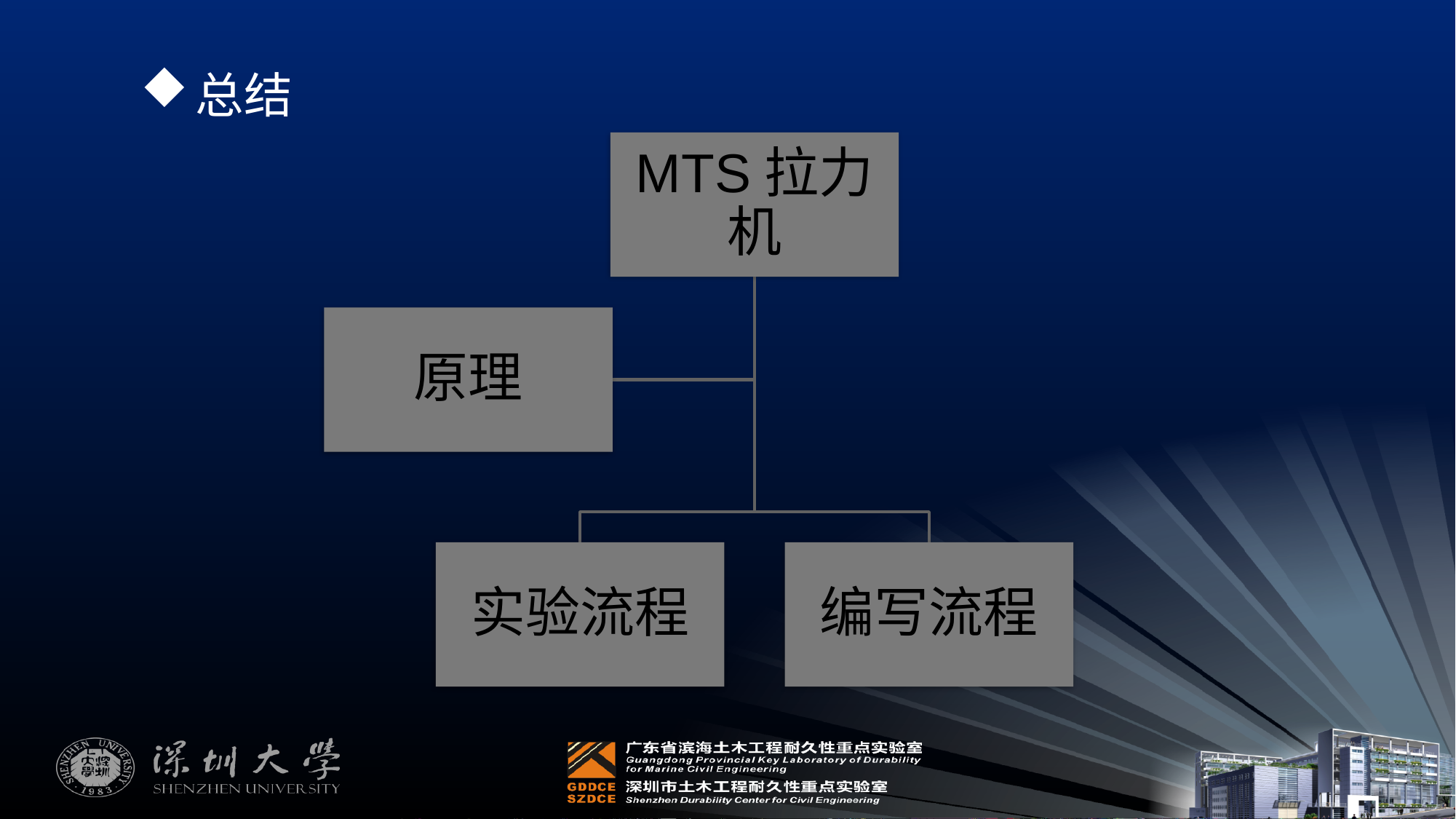

Page 22
# 总结
MTS拉力机
实验流程
编写流程
原理